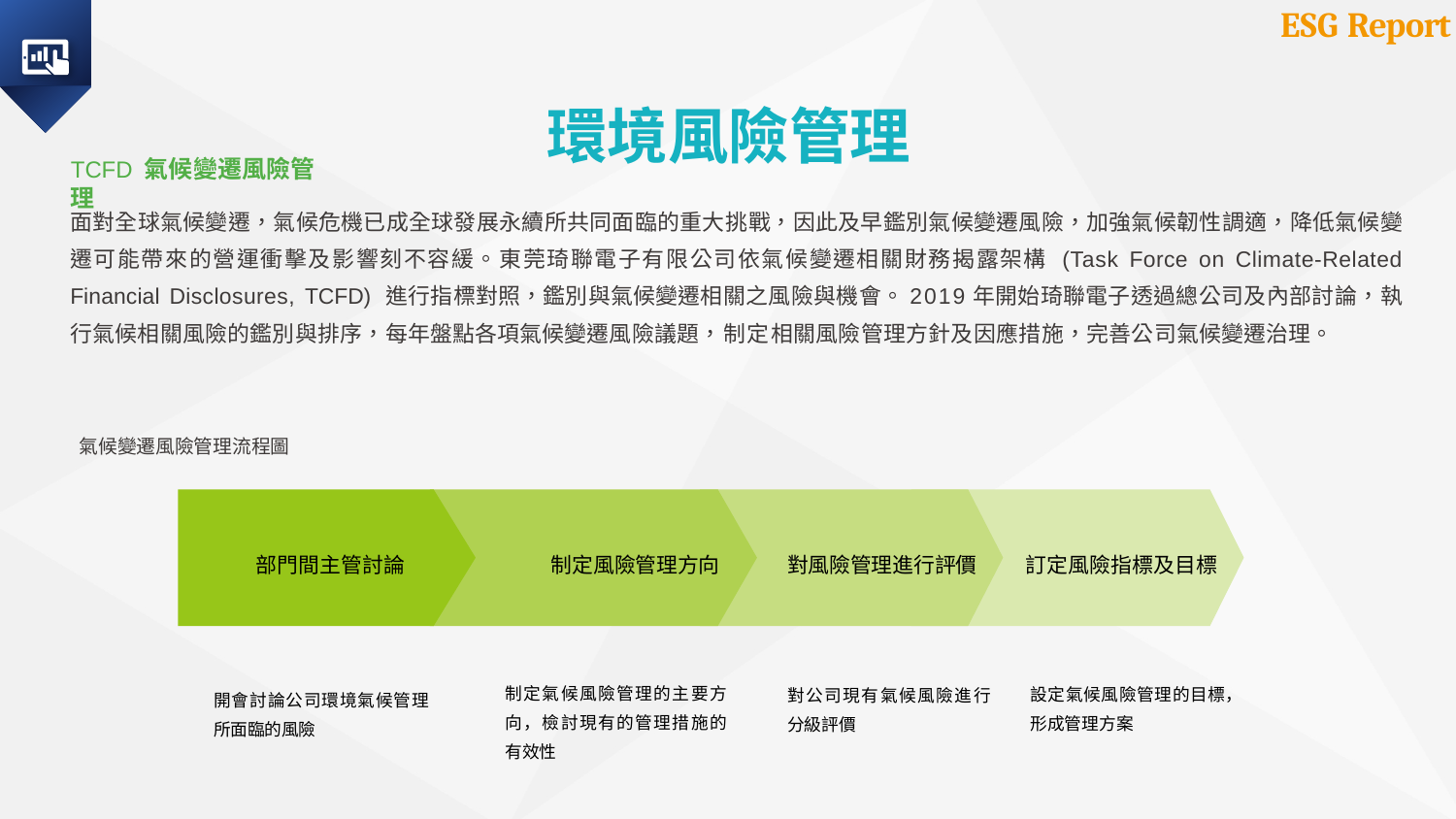

ESG Report

環境風險管理
TCFD 氣候變遷風險管理
面對全球氣候變遷，氣候危機已成全球發展永續所共同面臨的重大挑戰，因此及早鑑別氣候變遷風險，加強氣候韌性調適，降低氣候變遷可能帶來的營運衝擊及影響刻不容緩。東莞琦聯電子有限公司依氣候變遷相關財務揭露架構 (Task Force on Climate-Related Financial Disclosures, TCFD) 進行指標對照，鑑別與氣候變遷相關之風險與機會。2019年開始琦聯電子透過總公司及內部討論，執行氣候相關風險的鑑別與排序，每年盤點各項氣候變遷風險議題，制定相關風險管理方針及因應措施，完善公司氣候變遷治理。

氣候變遷風險管理流程圖

部門間主管討論
制定風險管理方向
對風險管理進行評價
訂定風險指標及目標
制定氣候風險管理的主要方向，檢討現有的管理措施的有效性
設定氣候風險管理的目標，形成管理方案
對公司現有氣候風險進行分級評價
開會討論公司環境氣候管理 所面臨的風險